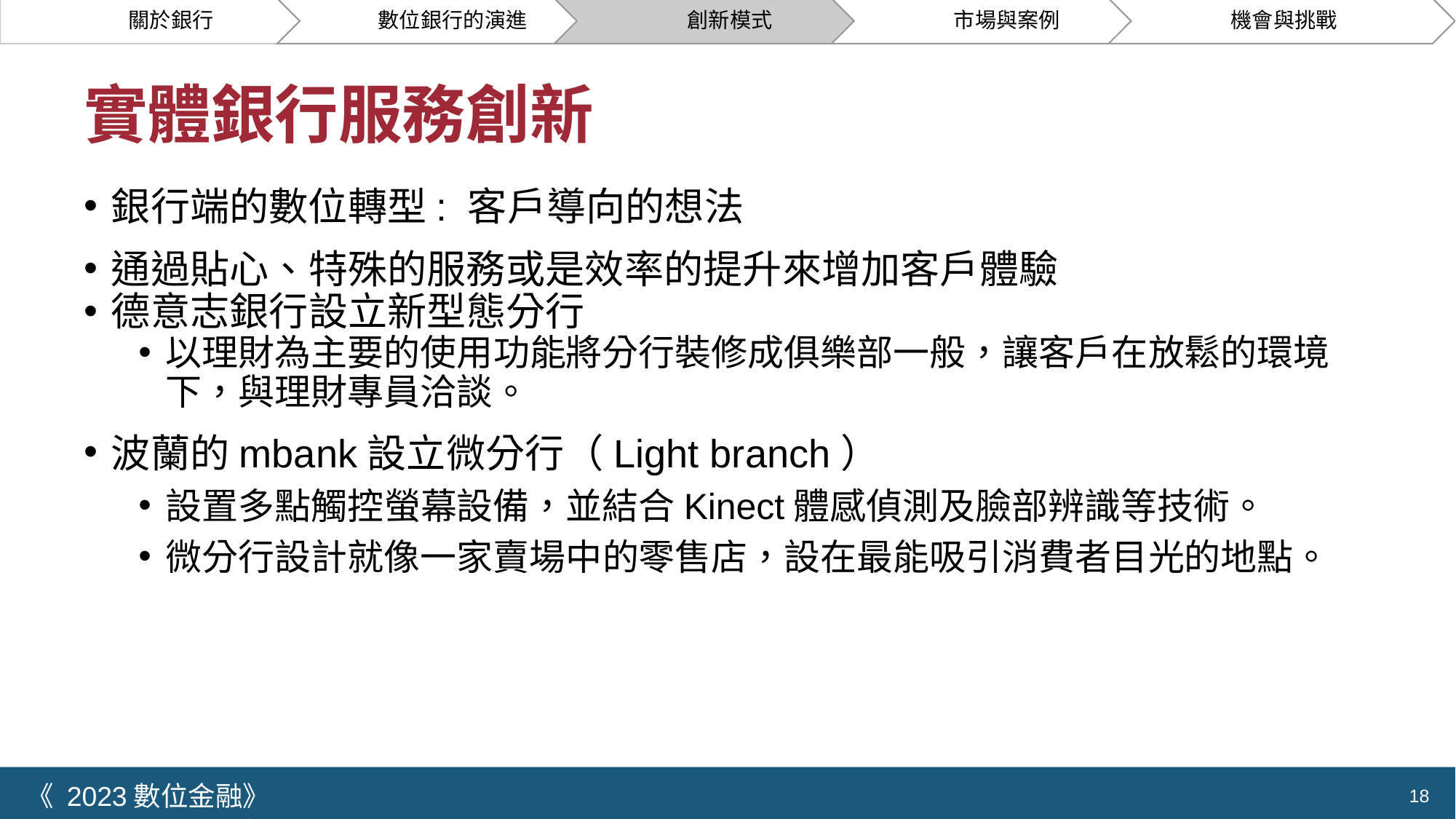

關於銀行

數位銀行的演進

創新模式

市場與案例

機會與挑戰
# 實體銀行服務創新
銀行端的數位轉型: 客戶導向的想法
通過貼心、特殊的服務或是效率的提升來增加客戶體驗
德意志銀行設立新型態分行
以理財為主要的使用功能將分行裝修成俱樂部一般，讓客戶在放鬆的環境下，與理財專員洽談。
波蘭的mbank設立微分行（Light branch）
設置多點觸控螢幕設備，並結合Kinect體感偵測及臉部辨識等技術。
微分行設計就像一家賣場中的零售店，設在最能吸引消費者目光的地點。

《 2023數位金融》                                                                                                                                             	NYCU.IIM.IEBI Lab
18